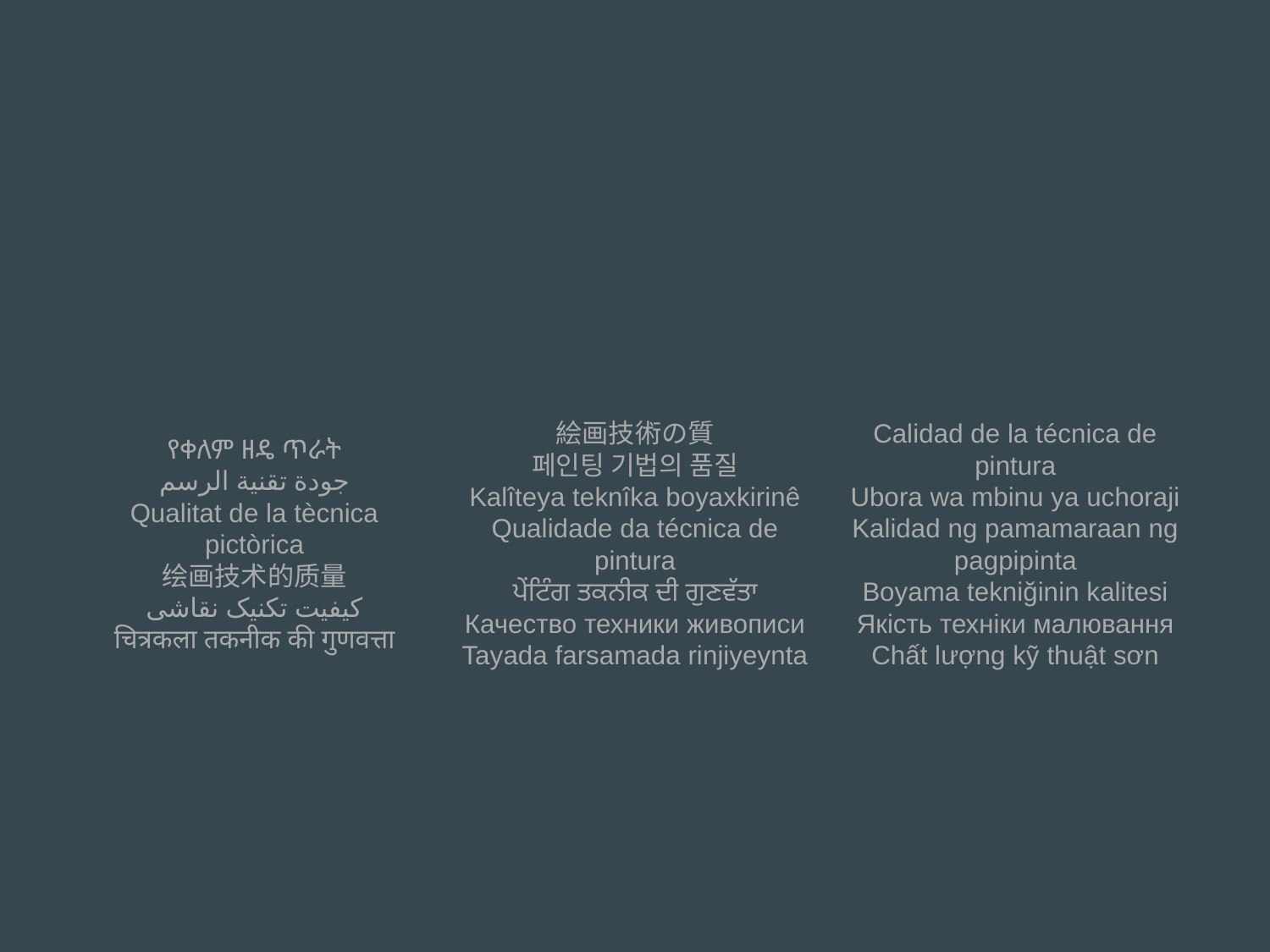

የቀለም ዘዴ ጥራት
جودة تقنية الرسم
Qualitat de la tècnica pictòrica
绘画技术的质量
کیفیت تکنیک نقاشی
चित्रकला तकनीक की गुणवत्ता
絵画技術の質
페인팅 기법의 품질
Kalîteya teknîka boyaxkirinê
Qualidade da técnica de pintura
ਪੇਂਟਿੰਗ ਤਕਨੀਕ ਦੀ ਗੁਣਵੱਤਾ
Качество техники живописи
Tayada farsamada rinjiyeynta
Calidad de la técnica de pintura
Ubora wa mbinu ya uchoraji
Kalidad ng pamamaraan ng pagpipinta
Boyama tekniğinin kalitesi
Якість техніки малювання
Chất lượng kỹ thuật sơn